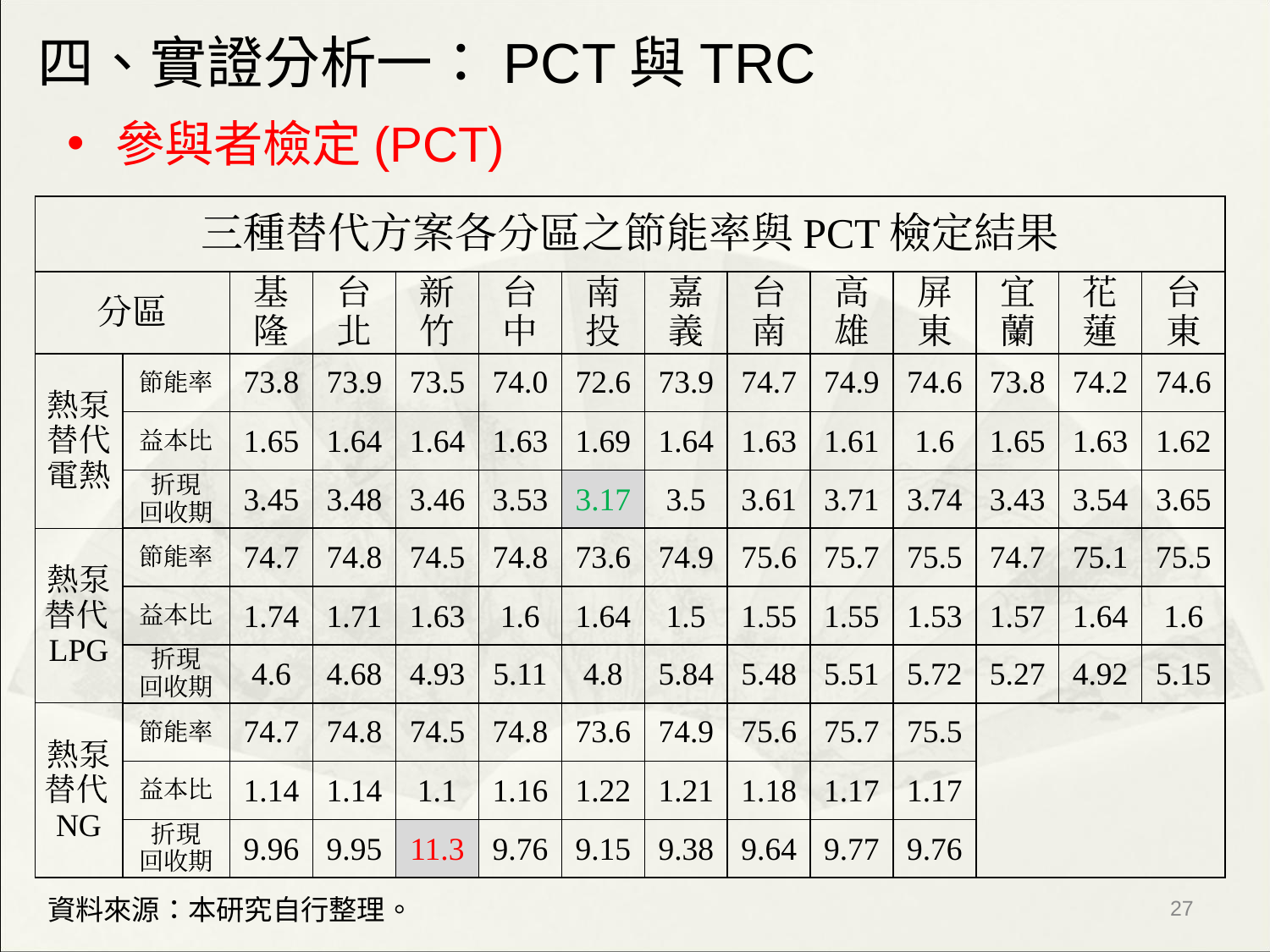

# 四、實證分析一：PCT與TRC
參與者檢定(PCT)

| 三種替代方案各分區之節能率與PCT檢定結果 |  |  |  |  |  |  |  |  |  |  |  |  |  |
| --- | --- | --- | --- | --- | --- | --- | --- | --- | --- | --- | --- | --- | --- |
| 分區 |  | 基隆 | 台北 | 新竹 | 台中 | 南投 | 嘉義 | 台南 | 高雄 | 屏東 | 宜蘭 | 花蓮 | 台東 |
| 熱泵替代電熱 | 節能率 | 73.8 | 73.9 | 73.5 | 74.0 | 72.6 | 73.9 | 74.7 | 74.9 | 74.6 | 73.8 | 74.2 | 74.6 |
|  | 益本比 | 1.65 | 1.64 | 1.64 | 1.63 | 1.69 | 1.64 | 1.63 | 1.61 | 1.6 | 1.65 | 1.63 | 1.62 |
|  | 折現 回收期 | 3.45 | 3.48 | 3.46 | 3.53 | 3.17 | 3.5 | 3.61 | 3.71 | 3.74 | 3.43 | 3.54 | 3.65 |
| 熱泵替代LPG | 節能率 | 74.7 | 74.8 | 74.5 | 74.8 | 73.6 | 74.9 | 75.6 | 75.7 | 75.5 | 74.7 | 75.1 | 75.5 |
|  | 益本比 | 1.74 | 1.71 | 1.63 | 1.6 | 1.64 | 1.5 | 1.55 | 1.55 | 1.53 | 1.57 | 1.64 | 1.6 |
|  | 折現 回收期 | 4.6 | 4.68 | 4.93 | 5.11 | 4.8 | 5.84 | 5.48 | 5.51 | 5.72 | 5.27 | 4.92 | 5.15 |
| 熱泵替代NG | 節能率 | 74.7 | 74.8 | 74.5 | 74.8 | 73.6 | 74.9 | 75.6 | 75.7 | 75.5 |  |  |  |
|  | 益本比 | 1.14 | 1.14 | 1.1 | 1.16 | 1.22 | 1.21 | 1.18 | 1.17 | 1.17 |  |  |  |
|  | 折現 回收期 | 9.96 | 9.95 | 11.3 | 9.76 | 9.15 | 9.38 | 9.64 | 9.77 | 9.76 |  |  |  |
27
資料來源：本研究自行整理。